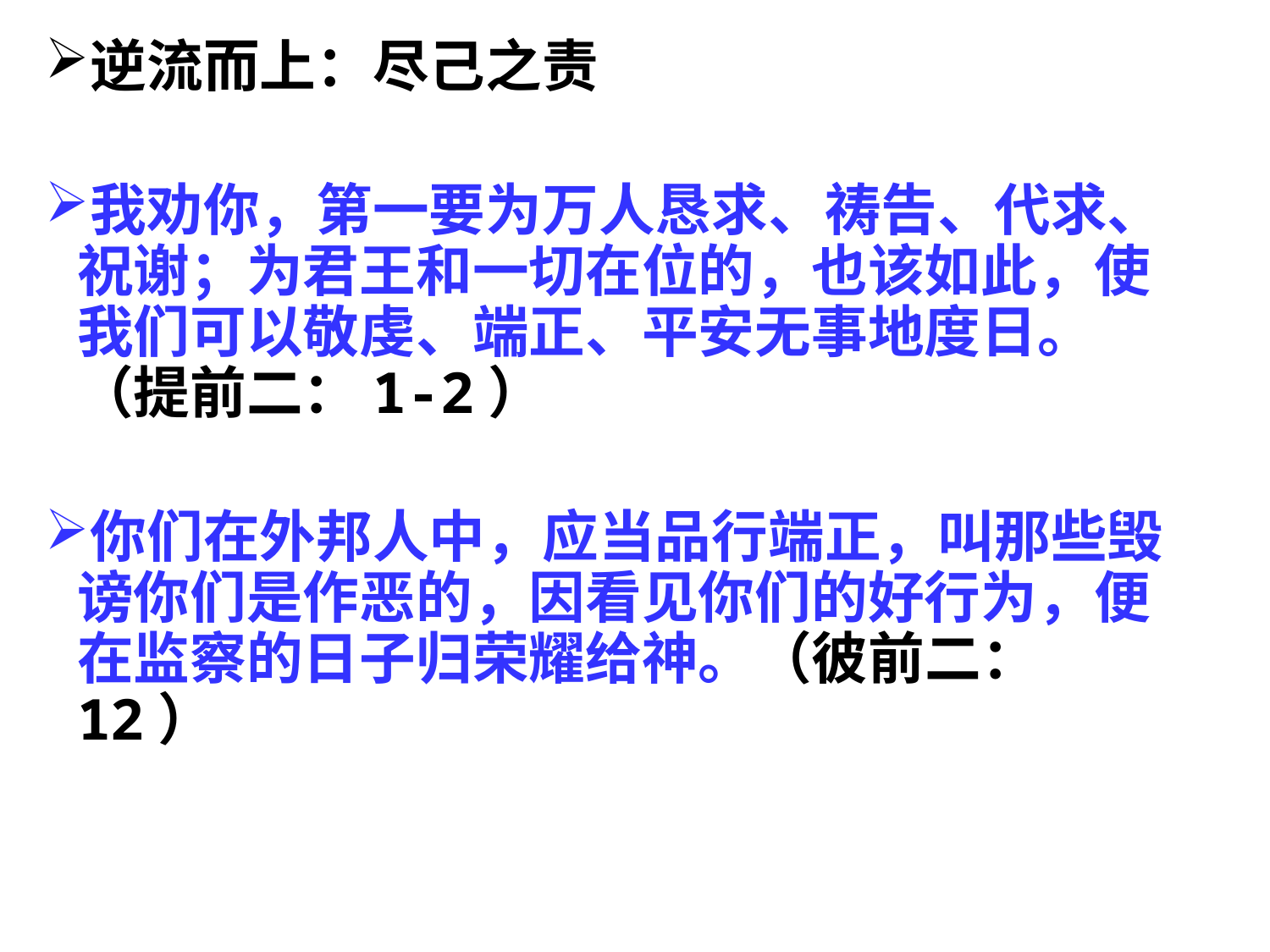

逆流而上：尽己之责

我劝你，第一要为万人恳求、祷告、代求、祝谢；为君王和一切在位的，也该如此，使我们可以敬虔、端正、平安无事地度日。（提前二：1-2）

你们在外邦人中，应当品行端正，叫那些毁谤你们是作恶的，因看见你们的好行为，便在监察的日子归荣耀给神。（彼前二：12）